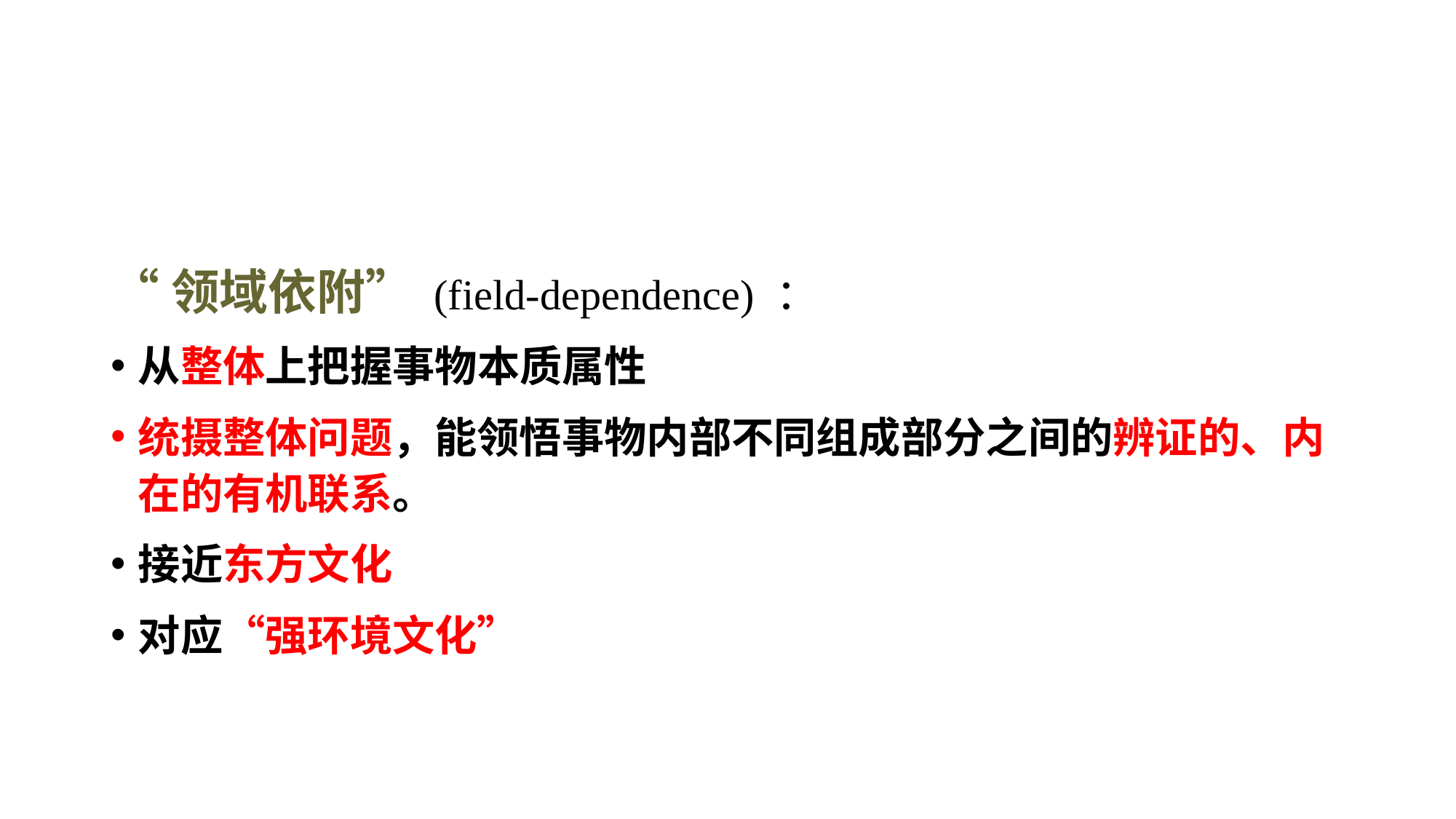

“领域依附” (field-dependence) ：
从整体上把握事物本质属性
统摄整体问题，能领悟事物内部不同组成部分之间的辨证的、内在的有机联系。
接近东方文化
对应“强环境文化”